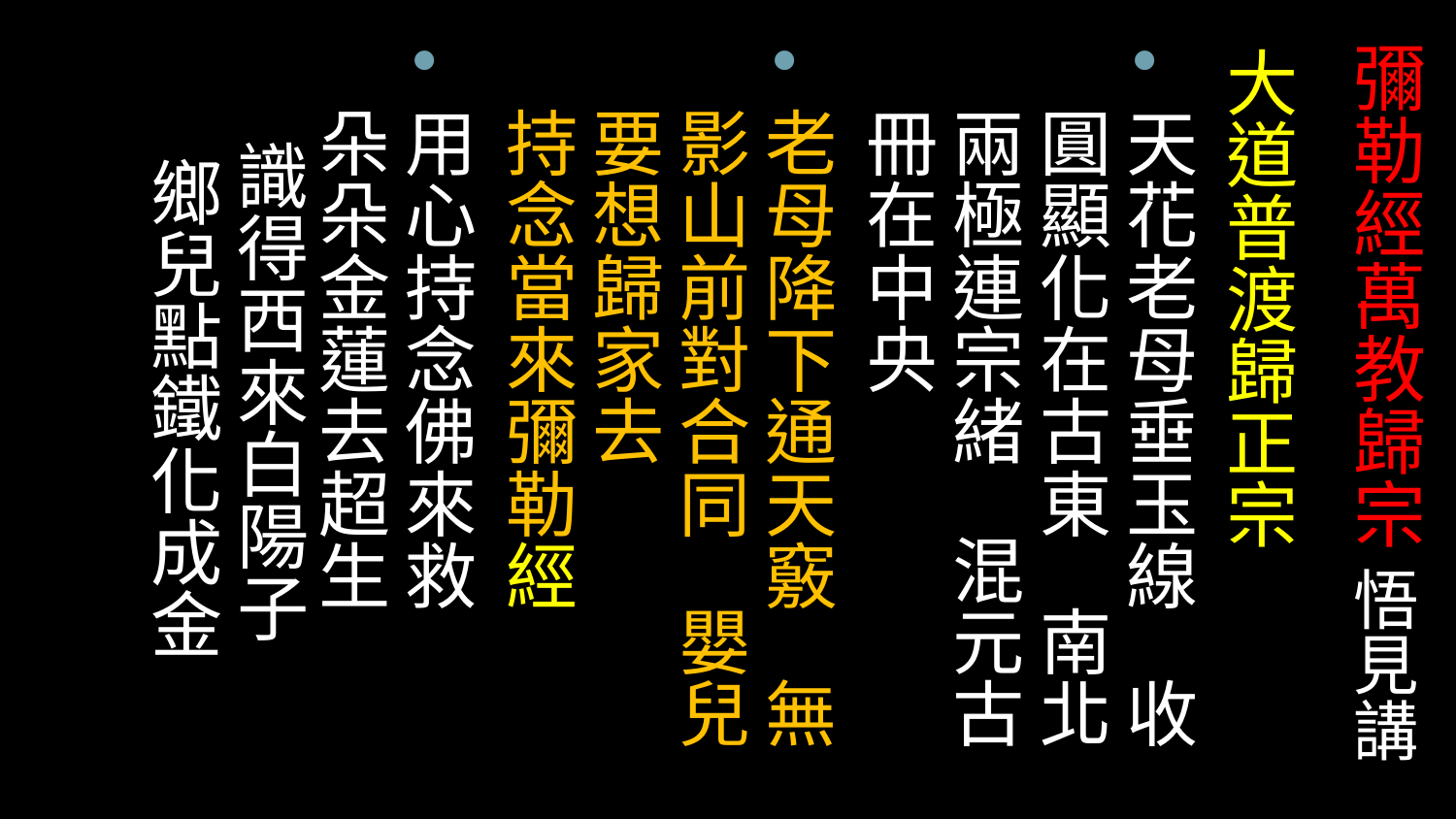

# 彌勒經萬教歸宗 悟見講
大道普渡歸正宗
天花老母垂玉線    收圓顯化在古東    南北兩極連宗緒    混元古冊在中央
老母降下通天竅    無影山前對合同    嬰兒要想歸家去               持念當來彌勒經
用心持念佛來救         朵朵金蓮去超生             識得西來白陽子            鄉兒點鐵化成金